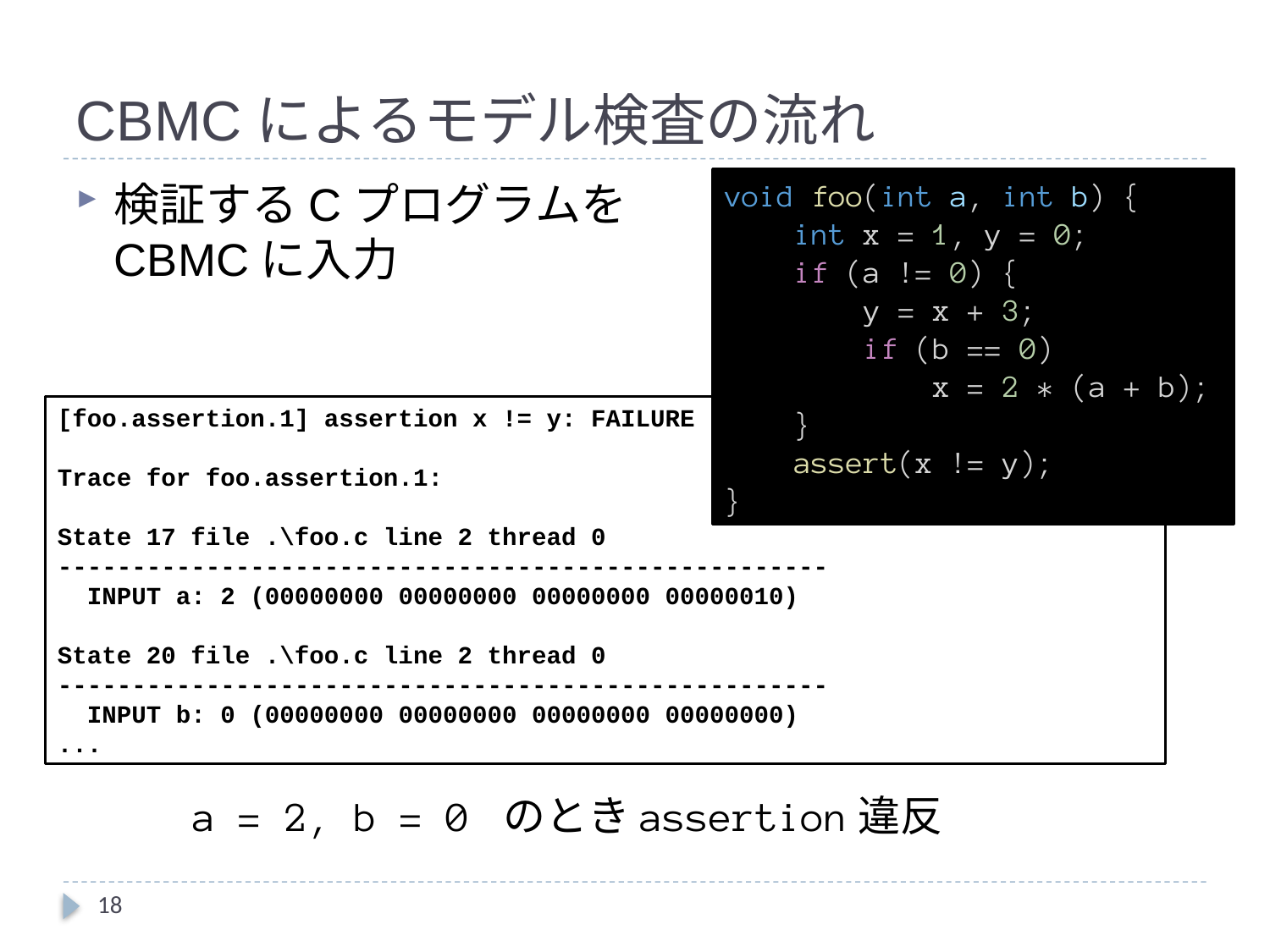

# CBMCによるモデル検査の流れ
検証するCプログラムを
CBMCに入力
void foo(int a, int b) {
    int x = 1, y = 0;
    if (a != 0) {
        y = x + 3;
        if (b == 0)
            x = 2 * (a + b);
    }
    assert(x != y);
}
[foo.assertion.1] assertion x != y: FAILURE

Trace for foo.assertion.1:

State 17 file .\foo.c line 2 thread 0
----------------------------------------------------
  INPUT a: 2 (00000000 00000000 00000000 00000010)

State 20 file .\foo.c line 2 thread 0
----------------------------------------------------
  INPUT b: 0 (00000000 00000000 00000000 00000000)
...
a = 2, b = 0 のときassertion違反
18